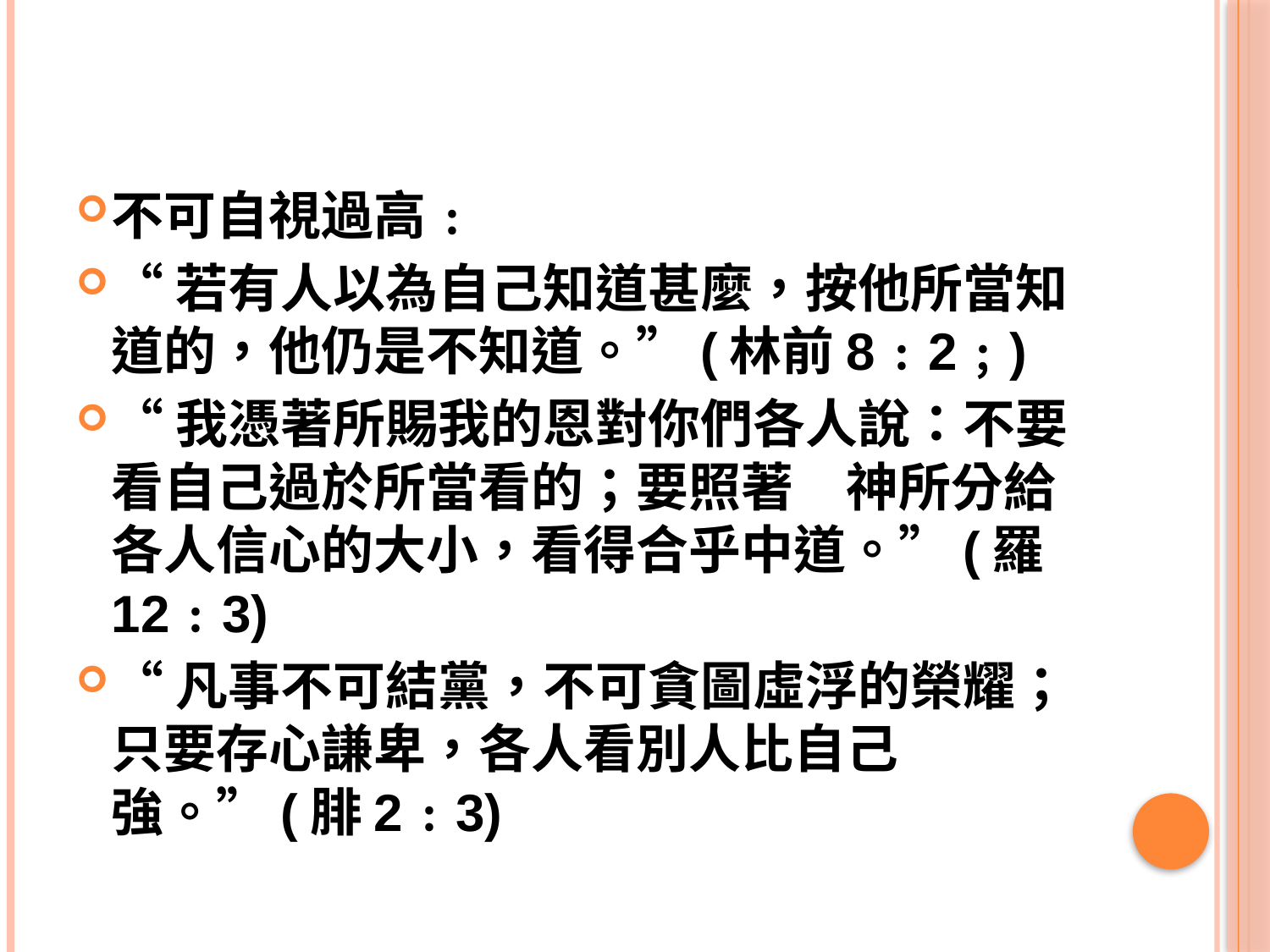

#
不可自視過高﹕
“若有人以為自己知道甚麼，按他所當知道的，他仍是不知道。”(林前8﹕2﹔)
“我憑著所賜我的恩對你們各人說：不要看自己過於所當看的；要照著　神所分給各人信心的大小，看得合乎中道。”(羅12﹕3)
“凡事不可結黨，不可貪圖虛浮的榮耀；只要存心謙卑，各人看別人比自己強。”(腓2﹕3)